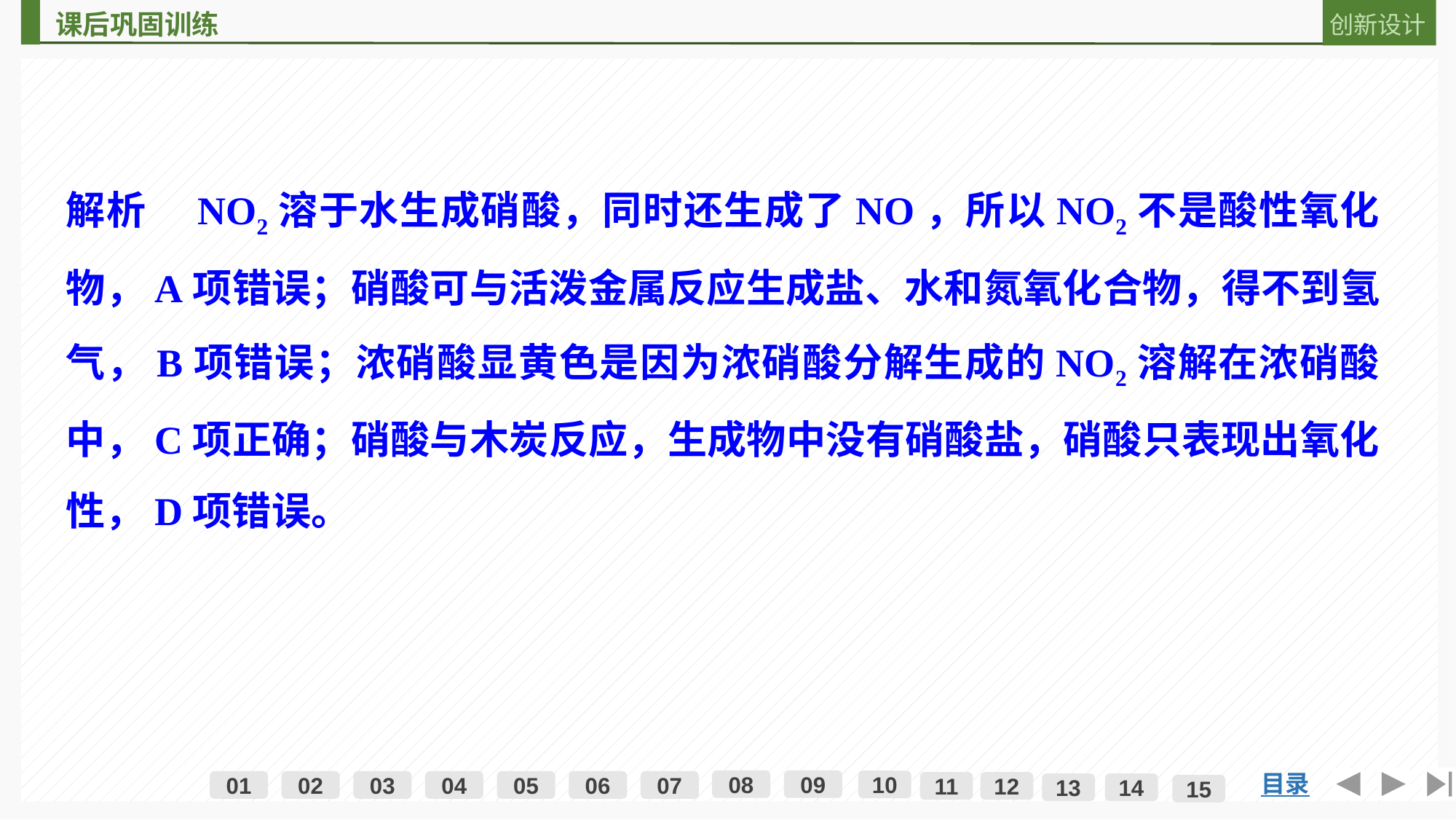

解析　NO2溶于水生成硝酸，同时还生成了NO，所以NO2不是酸性氧化物，A项错误；硝酸可与活泼金属反应生成盐、水和氮氧化合物，得不到氢气，B项错误；浓硝酸显黄色是因为浓硝酸分解生成的NO2溶解在浓硝酸中，C项正确；硝酸与木炭反应，生成物中没有硝酸盐，硝酸只表现出氧化性，D项错误。